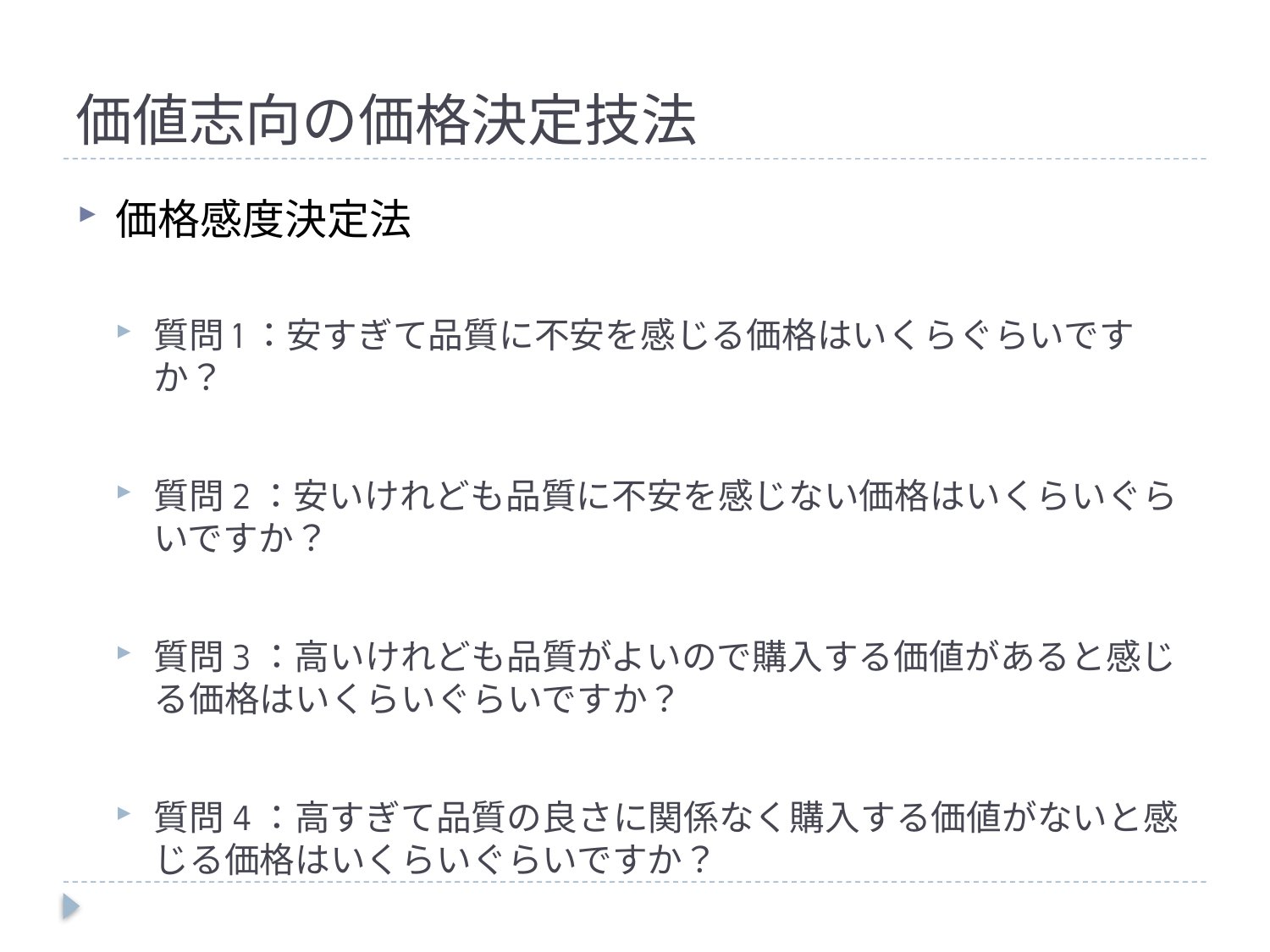

# 価値志向の価格決定技法
価格感度決定法

質問1：安すぎて品質に不安を感じる価格はいくらぐらいですか？

質問2：安いけれども品質に不安を感じない価格はいくらいぐらいですか？

質問3：高いけれども品質がよいので購入する価値があると感じる価格はいくらいぐらいですか？

質問4：高すぎて品質の良さに関係なく購入する価値がないと感じる価格はいくらいぐらいですか？